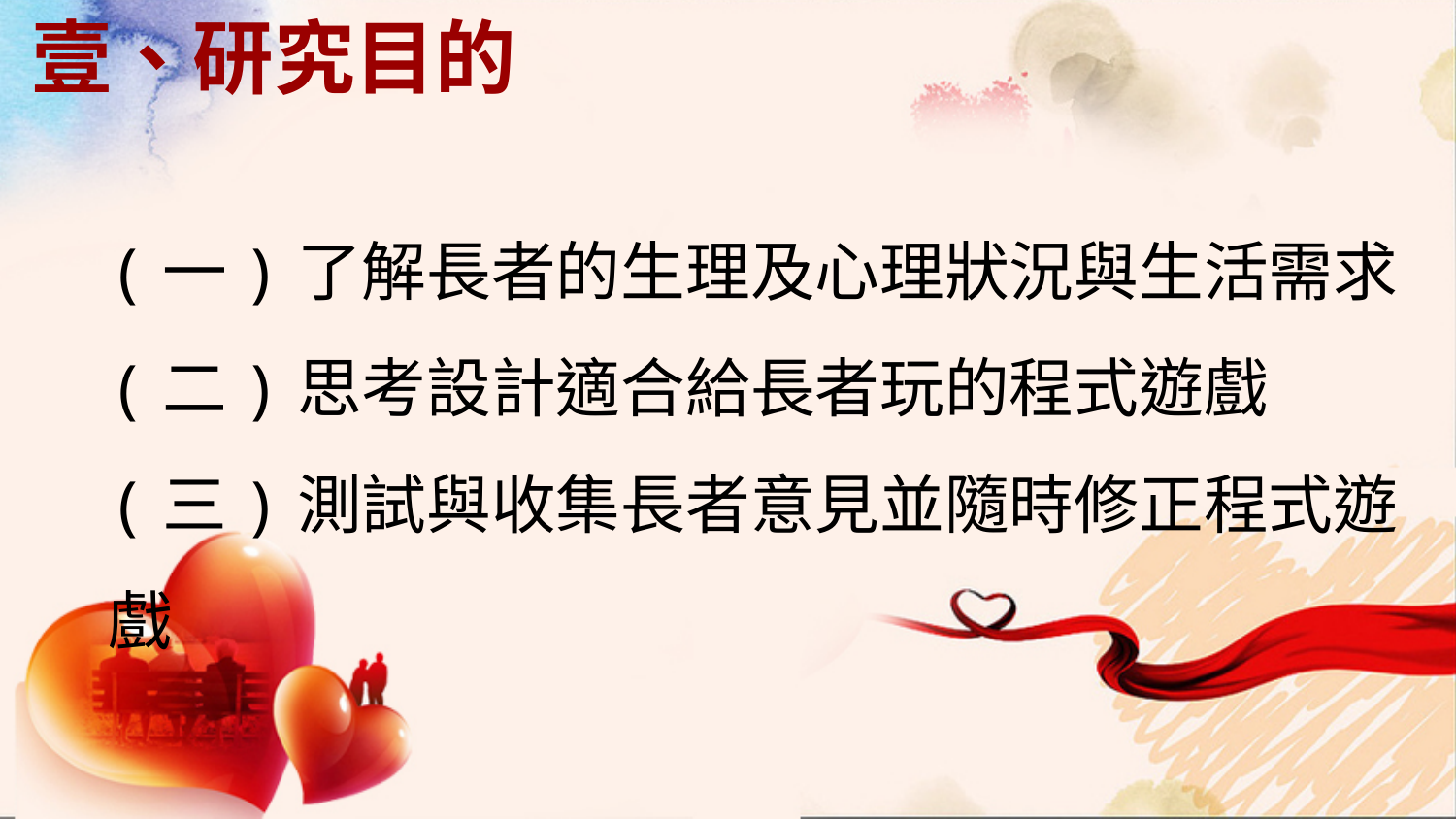

壹、研究目的
(一)了解長者的生理及心理狀況與生活需求
(二)思考設計適合給長者玩的程式遊戲
(三)測試與收集長者意見並隨時修正程式遊戲